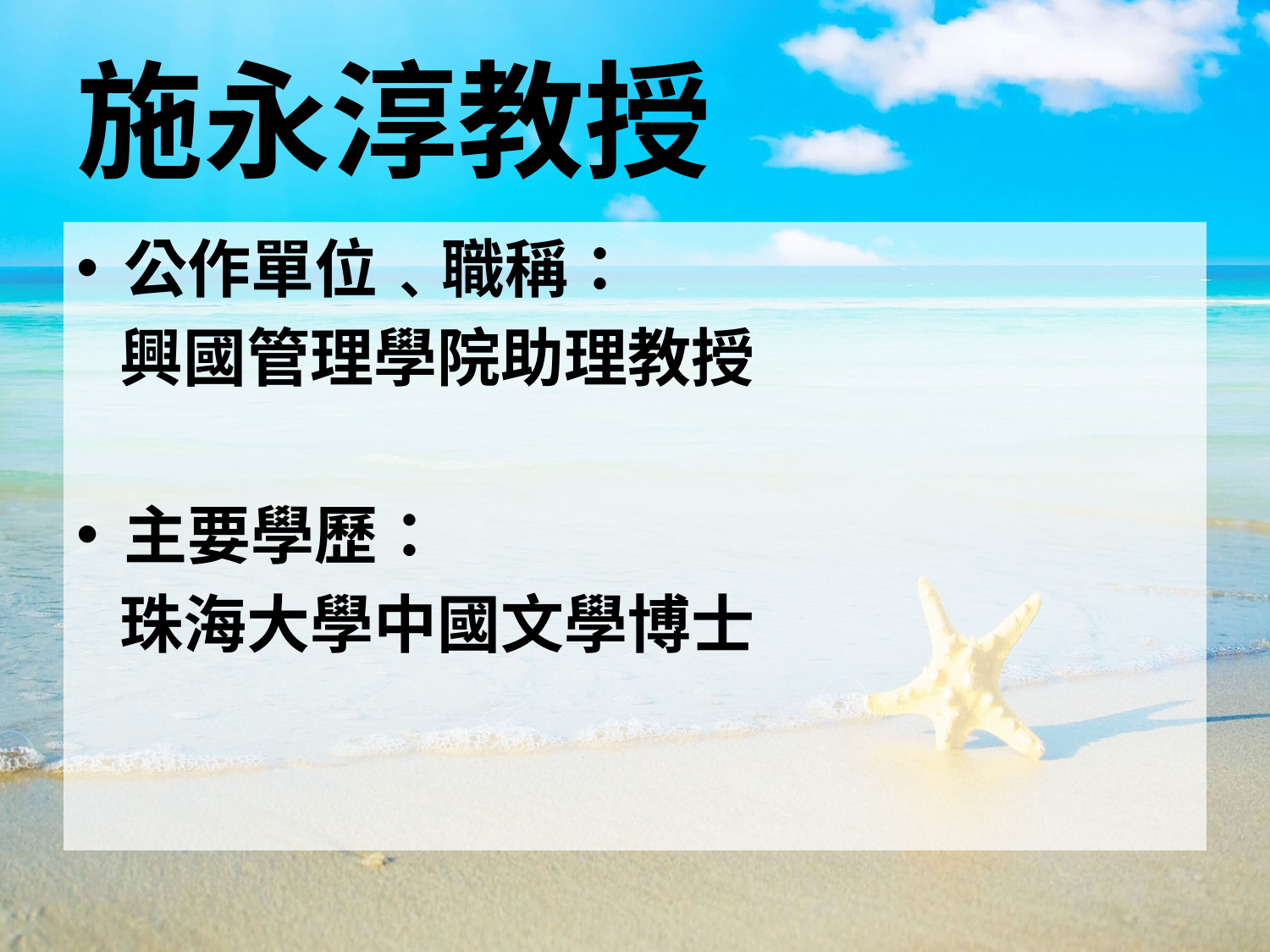

# 施永淳教授
公作單位﹑職稱：
  興國管理學院助理教授

主要學歷：
  珠海大學中國文學博士